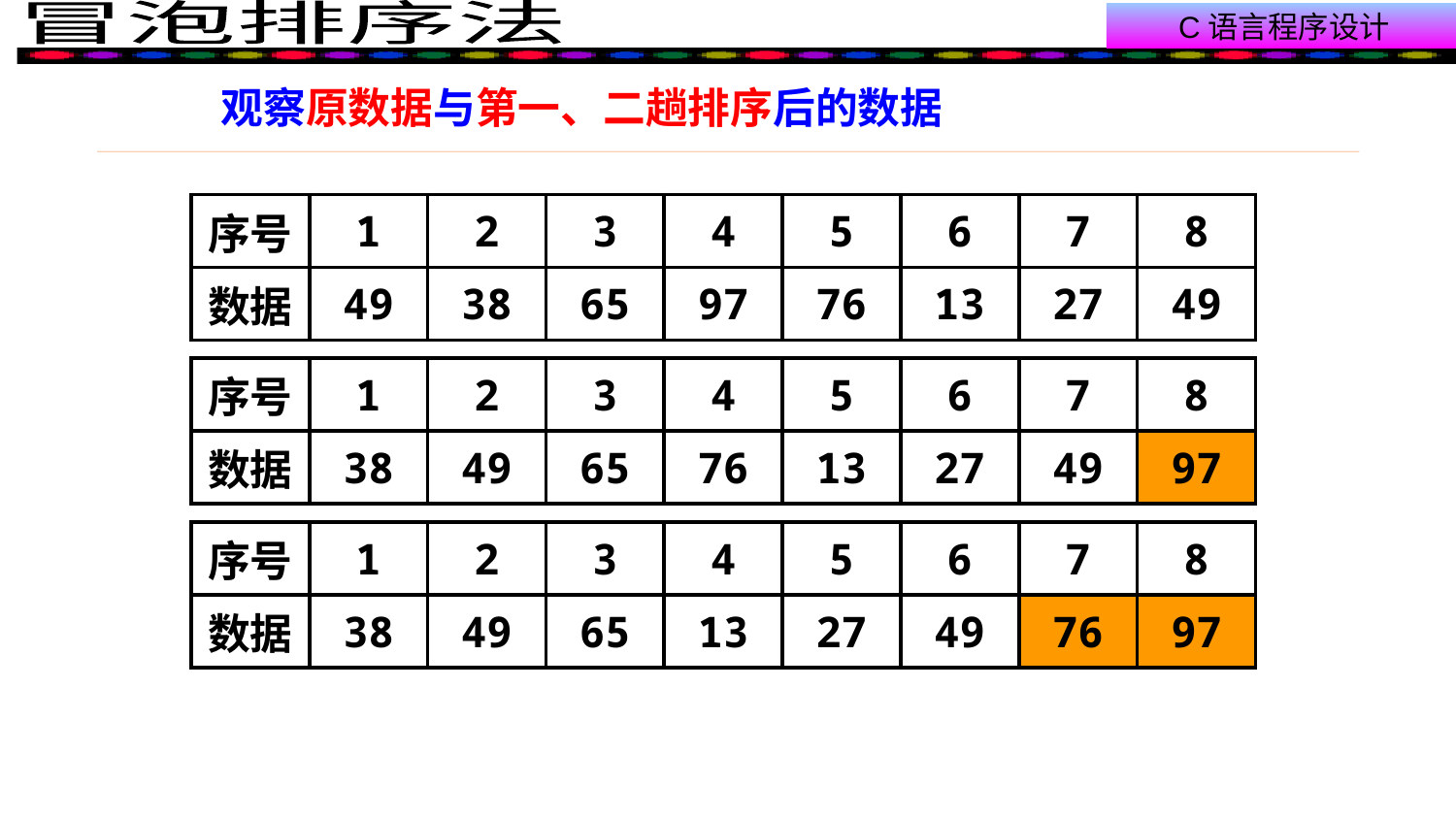

观察原数据与第一、二趟排序后的数据
| 序号 | 1 | 2 | 3 | 4 | 5 | 6 | 7 | 8 |
| --- | --- | --- | --- | --- | --- | --- | --- | --- |
| 数据 | 49 | 38 | 65 | 97 | 76 | 13 | 27 | 49 |
| 序号 | 1 | 2 | 3 | 4 | 5 | 6 | 7 | 8 |
| --- | --- | --- | --- | --- | --- | --- | --- | --- |
| 数据 | 38 | 49 | 65 | 76 | 13 | 27 | 49 | 97 |
| 序号 | 1 | 2 | 3 | 4 | 5 | 6 | 7 | 8 |
| --- | --- | --- | --- | --- | --- | --- | --- | --- |
| 数据 | 38 | 49 | 65 | 13 | 27 | 49 | 76 | 97 |